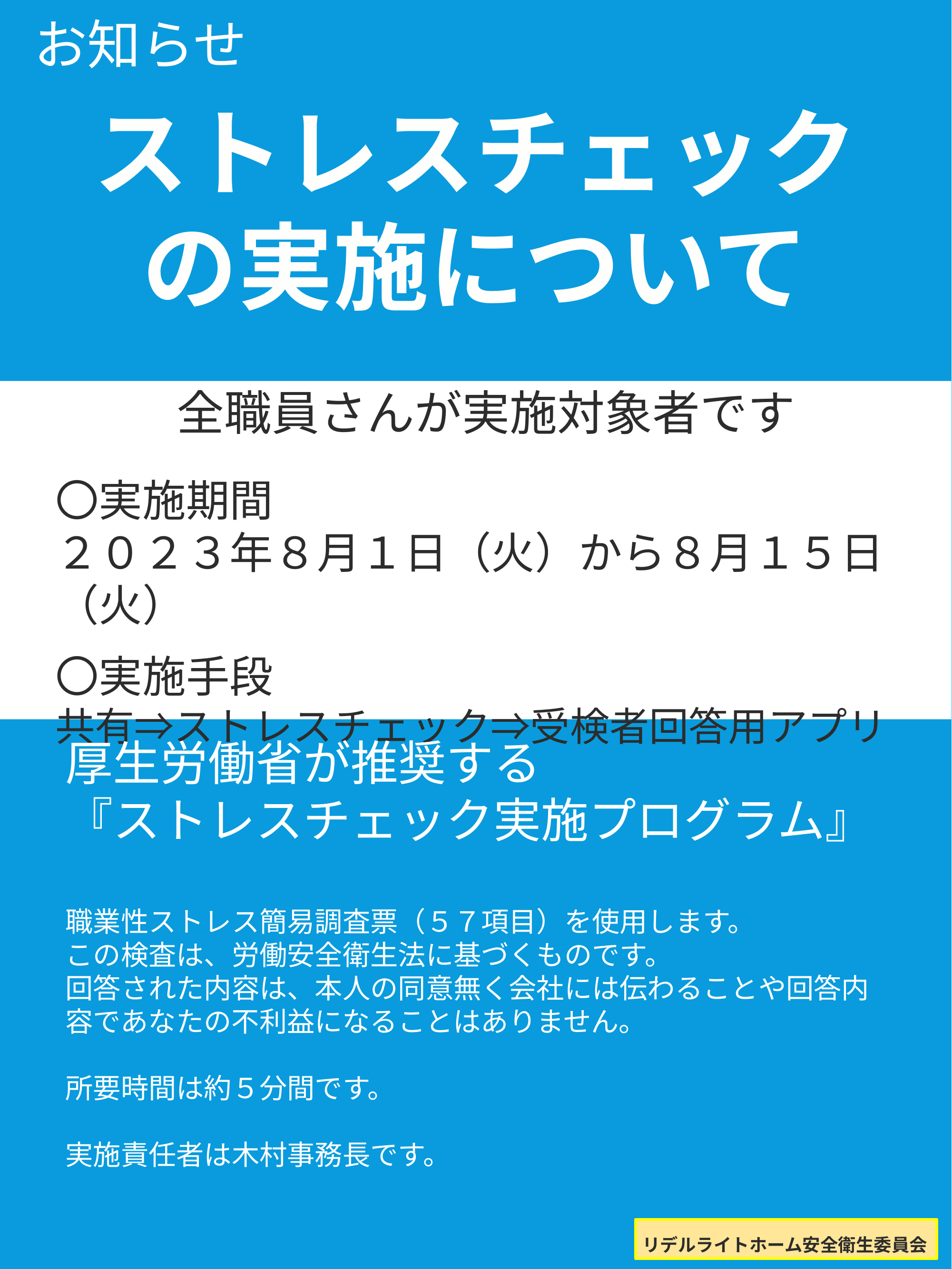

お知らせ
ストレスチェック
の実施について
全職員さんが実施対象者です

〇実施期間
２０２３年８月１日（火）から８月１５日（火）

〇実施手段
共有⇒ストレスチェック⇒受検者回答用アプリ
厚生労働省が推奨する
『ストレスチェック実施プログラム』

職業性ストレス簡易調査票（５７項目）を使用します。
この検査は、労働安全衛生法に基づくものです。
回答された内容は、本人の同意無く会社には伝わることや回答内容であなたの不利益になることはありません。

所要時間は約５分間です。

実施責任者は木村事務長です。

リデルライトホーム安全衛生委員会